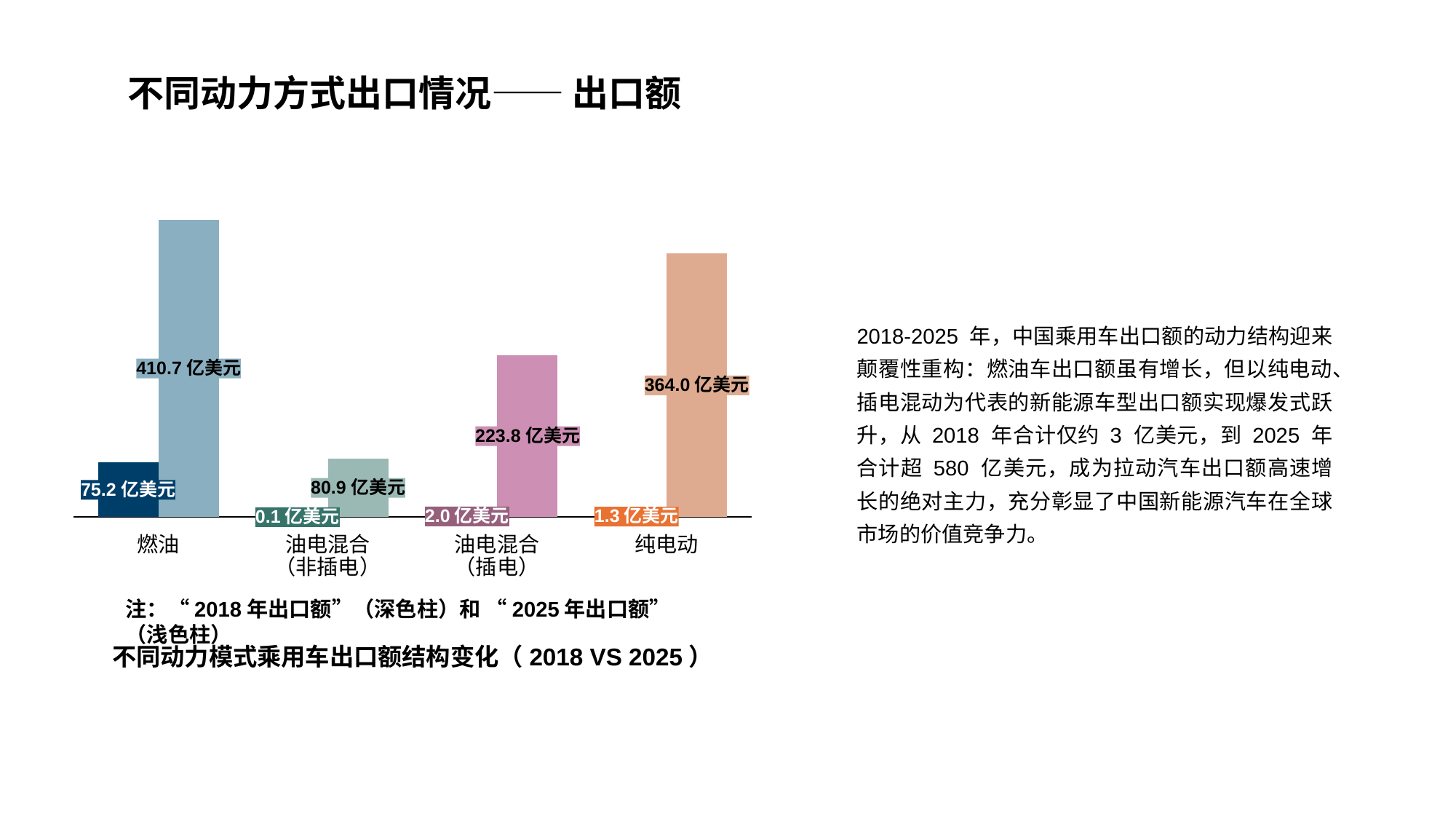

不同动力方式出口情况—— 出口额

### Chart

| Category |  |  |
|---|---|---|
2018-2025 年，中国乘用车出口额的动力结构迎来颠覆性重构：燃油车出口额虽有增长，但以纯电动、插电混动为代表的新能源车型出口额实现爆发式跃升，从 2018 年合计仅约 3 亿美元，到 2025 年合计超 580 亿美元，成为拉动汽车出口额高速增长的绝对主力，充分彰显了中国新能源汽车在全球市场的价值竞争力。
410.7亿美元
364.0亿美元
223.8亿美元
80.9亿美元
75.2亿美元
2.0亿美元
1.3亿美元
0.1亿美元
燃油
油电混合（非插电）
油电混合（插电）
纯电动
注：“2018年出口额”（深色柱）和 “2025年出口额”（浅色柱）
不同动力模式乘用车出口额结构变化（2018 VS 2025）